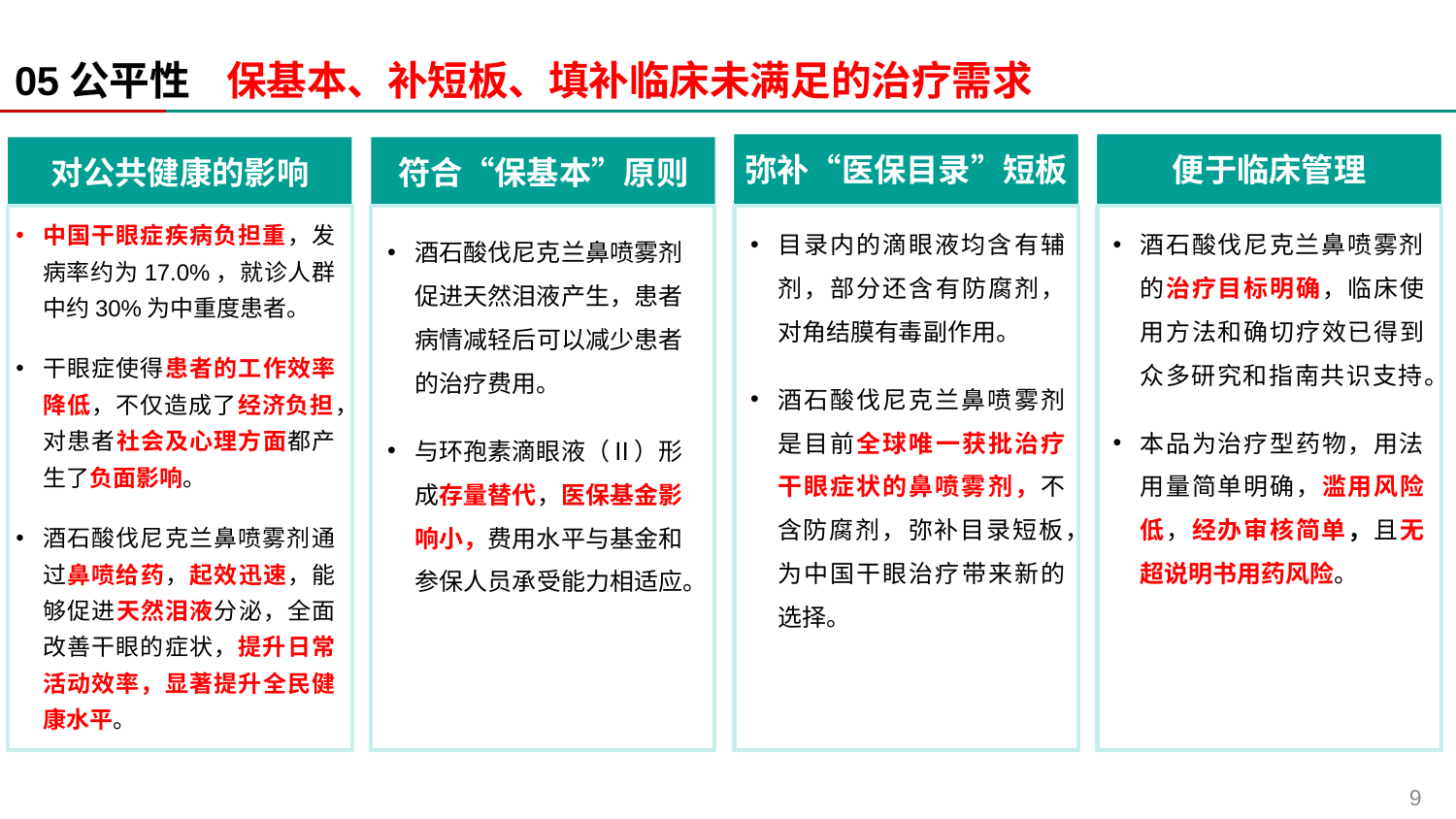

05公平性    保基本、补短板、填补临床未满足的治疗需求
弥补“医保目录”短板
便于临床管理
对公共健康的影响
符合“保基本”原则
弥补“医保目录”短板
便于临床管理
中国干眼症疾病负担重，发病率约为17.0%，就诊人群中约30%为中重度患者。
干眼症使得患者的工作效率降低，不仅造成了经济负担，对患者社会及心理方面都产生了负面影响。
酒石酸伐尼克兰鼻喷雾剂通过鼻喷给药，起效迅速，能够促进天然泪液分泌，全面改善干眼的症状，提升日常活动效率，显著提升全民健康水平。

目录内的滴眼液均含有辅剂，部分还含有防腐剂，对角结膜有毒副作用。
酒石酸伐尼克兰鼻喷雾剂是目前全球唯一获批治疗干眼症状的鼻喷雾剂，不含防腐剂，弥补目录短板，为中国干眼治疗带来新的选择。
酒石酸伐尼克兰鼻喷雾剂的治疗目标明确，临床使用方法和确切疗效已得到众多研究和指南共识支持。
本品为治疗型药物，用法用量简单明确，滥用风险低，经办审核简单，且无超说明书用药风险。
酒石酸伐尼克兰鼻喷雾剂促进天然泪液产生，患者病情减轻后可以减少患者的治疗费用。
与环孢素滴眼液（Ⅱ）形成存量替代，医保基金影响小，费用水平与基金和参保人员承受能力相适应。
9